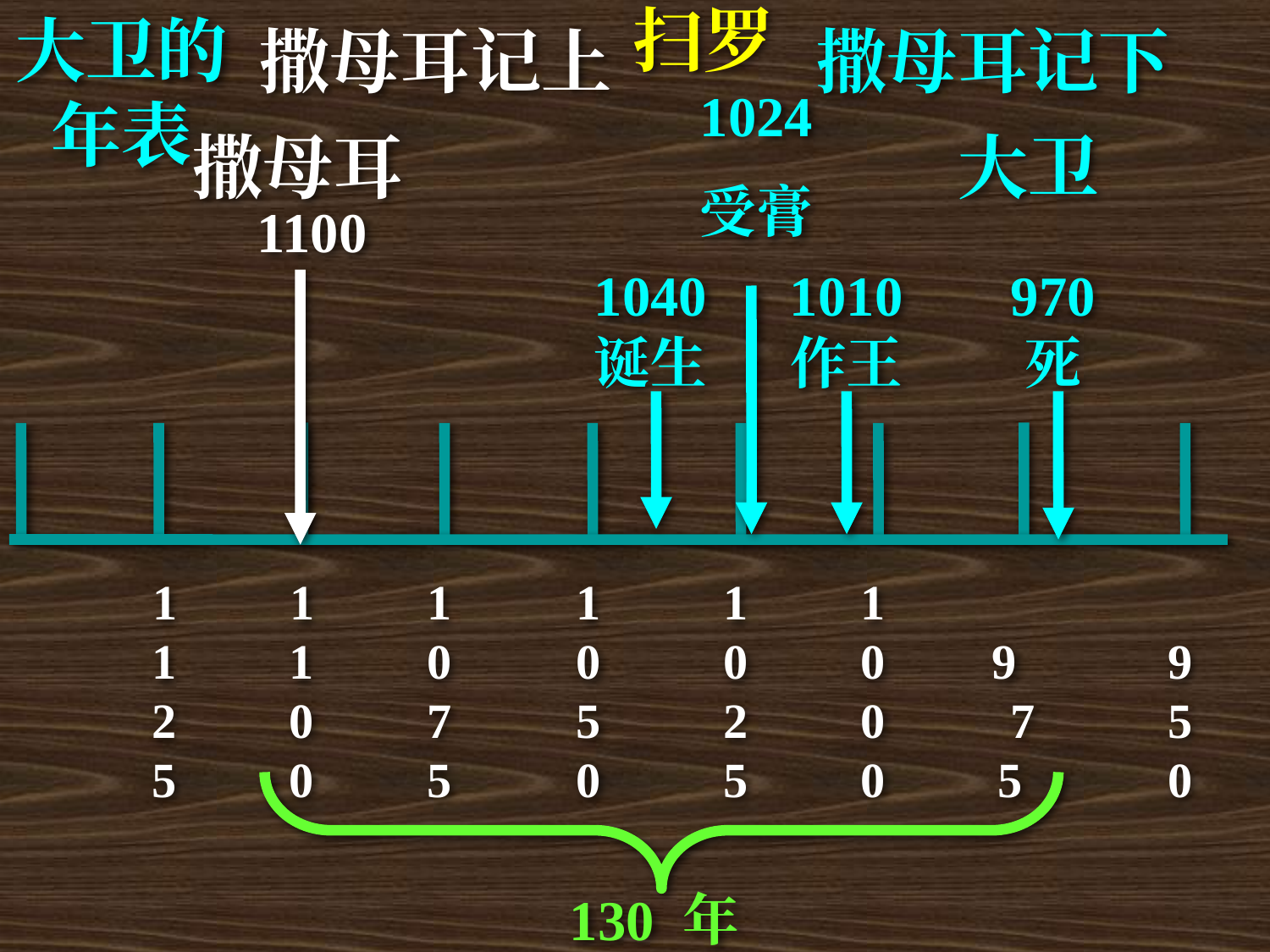

大卫的年表
扫罗
撒母耳记上
撒母耳记下
1024
受膏
撒母耳
大卫
1100
1040
诞生
1010
作王
970
死

1125
1100
1075
1050
1025
1000
   9    7 5
 950
130 年